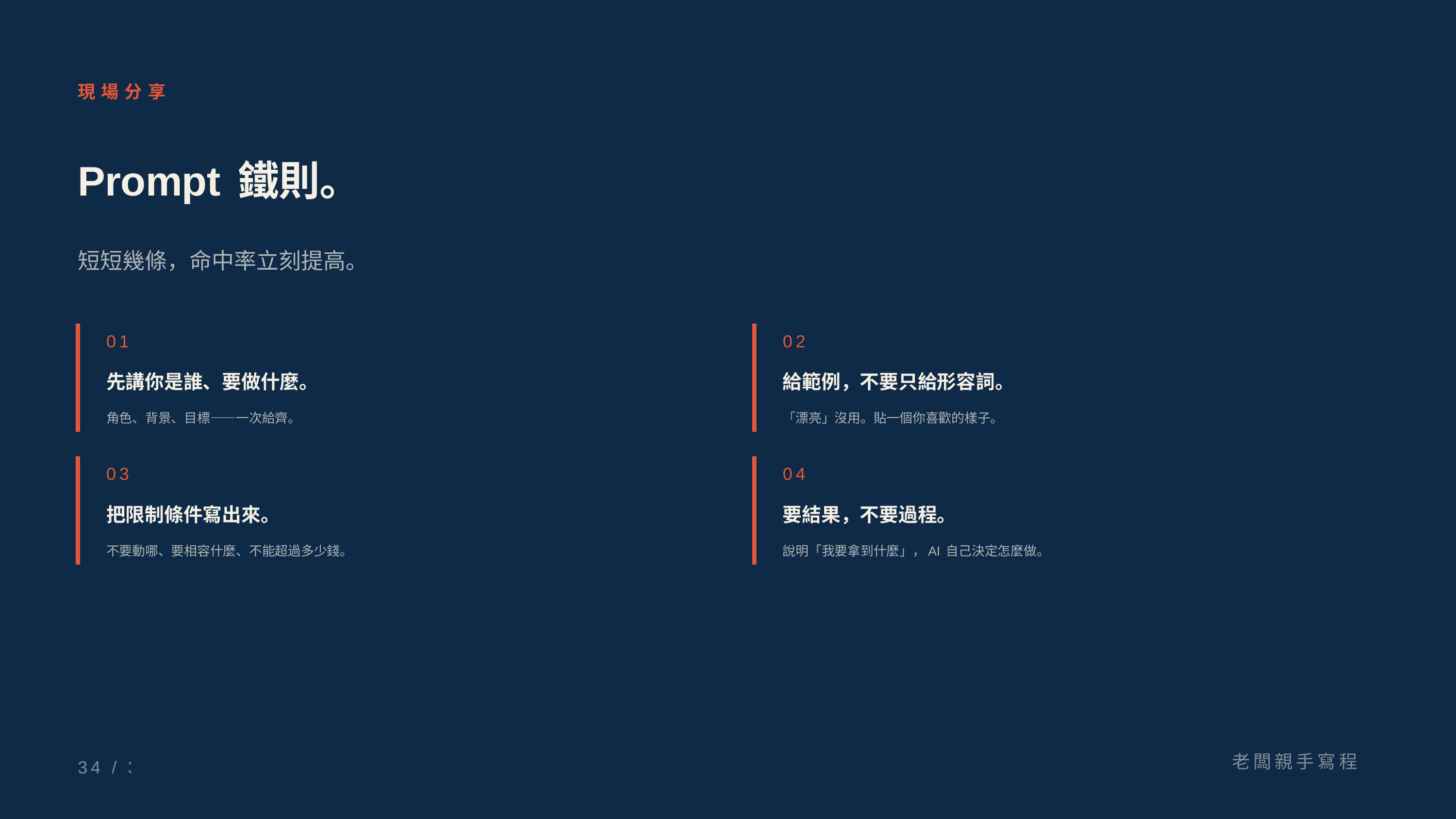

現場分享
Prompt 鐵則。
短短幾條，命中率立刻提高。

01
02
先講你是誰、要做什麼。
給範例，不要只給形容詞。
角色、背景、目標——一次給齊。
「漂亮」沒用。貼一個你喜歡的樣子。

03
04
把限制條件寫出來。
要結果，不要過程。
不要動哪、要相容什麼、不能超過多少錢。
說明「我要拿到什麼」，AI 自己決定怎麼做。
老闆親手寫程式
34 / 36